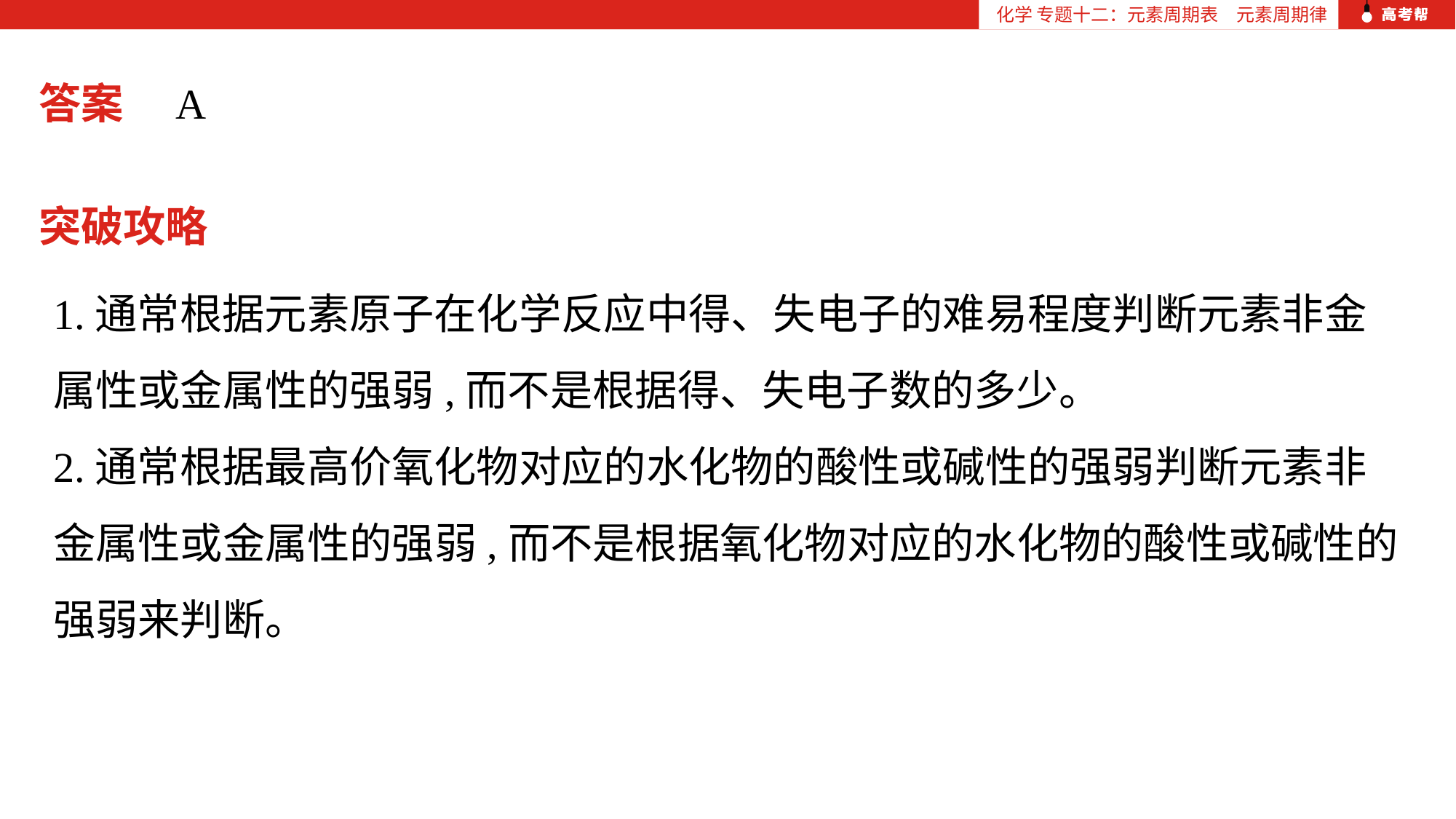

化学 专题十二：元素周期表　元素周期律

答案　A
突破攻略
1.通常根据元素原子在化学反应中得、失电子的难易程度判断元素非金属性或金属性的强弱,而不是根据得、失电子数的多少。
2.通常根据最高价氧化物对应的水化物的酸性或碱性的强弱判断元素非金属性或金属性的强弱,而不是根据氧化物对应的水化物的酸性或碱性的强弱来判断。